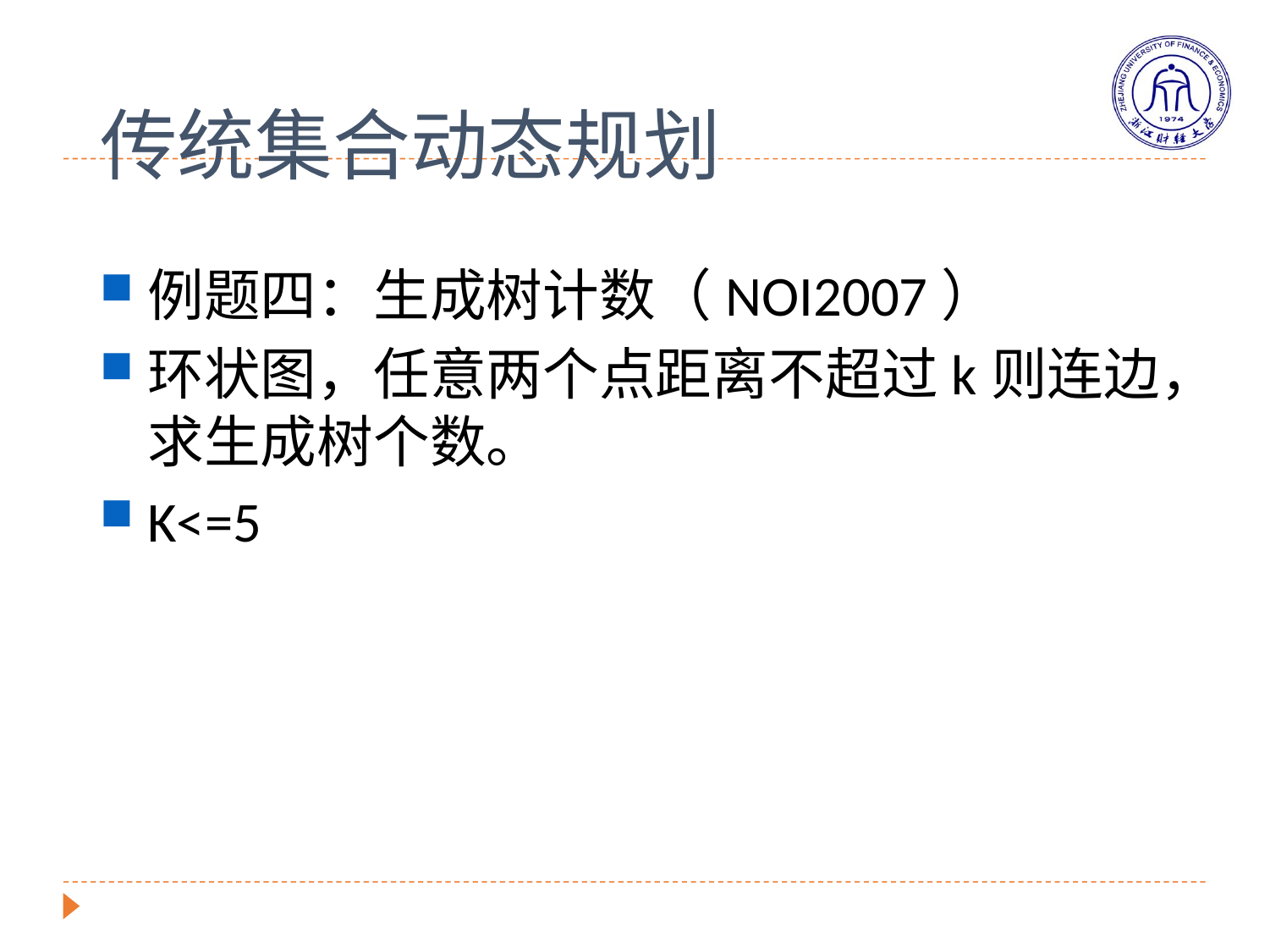

# 传统集合动态规划
例题四：生成树计数（NOI2007）
环状图，任意两个点距离不超过k则连边，求生成树个数。
K<=5